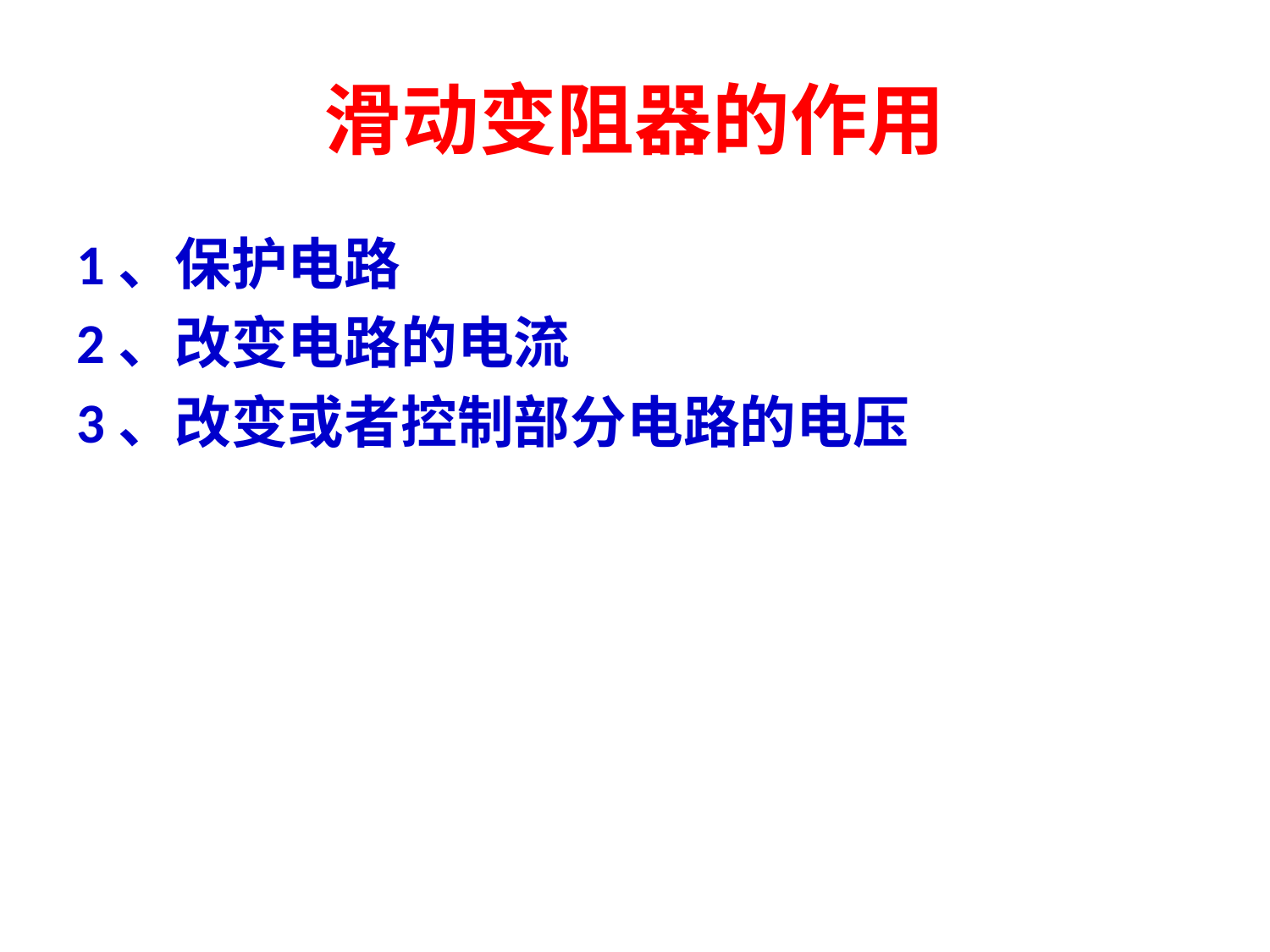

# 滑动变阻器的作用
1、保护电路
2、改变电路的电流
3、改变或者控制部分电路的电压